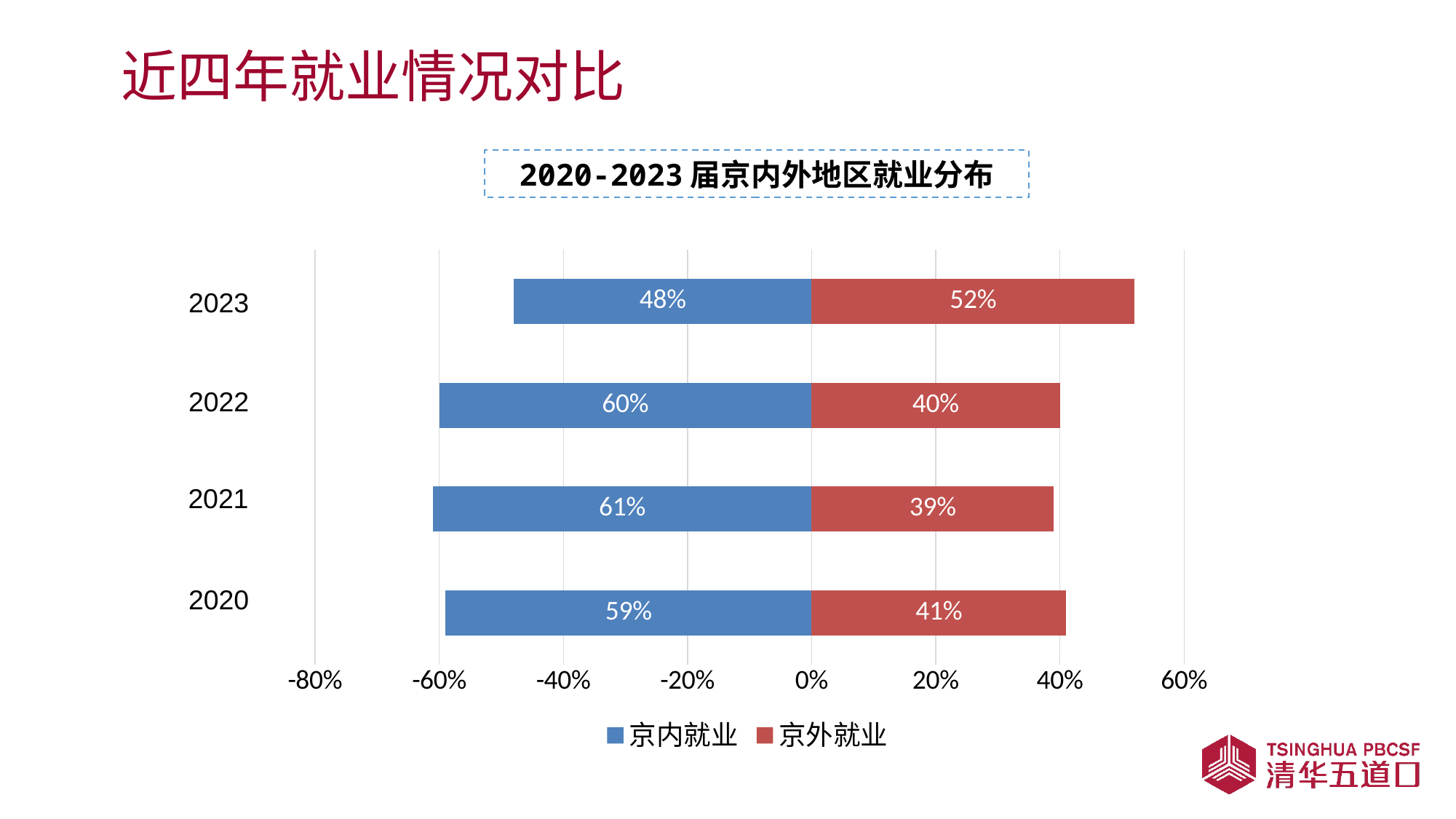

# 近四年就业情况对比
2020-2023届京内外地区就业分布

### Chart

| Category | 京内就业 | 京外就业 |
|---|---|---|
| 2020 | -0.59 | 0.41 |
| 2021 | -0.61 | 0.39 |
| 2022 | -0.6 | 0.4 |
| 2023 | -0.47959183673469385 | 0.5204081632653061 |
2023
2022
2021
2020